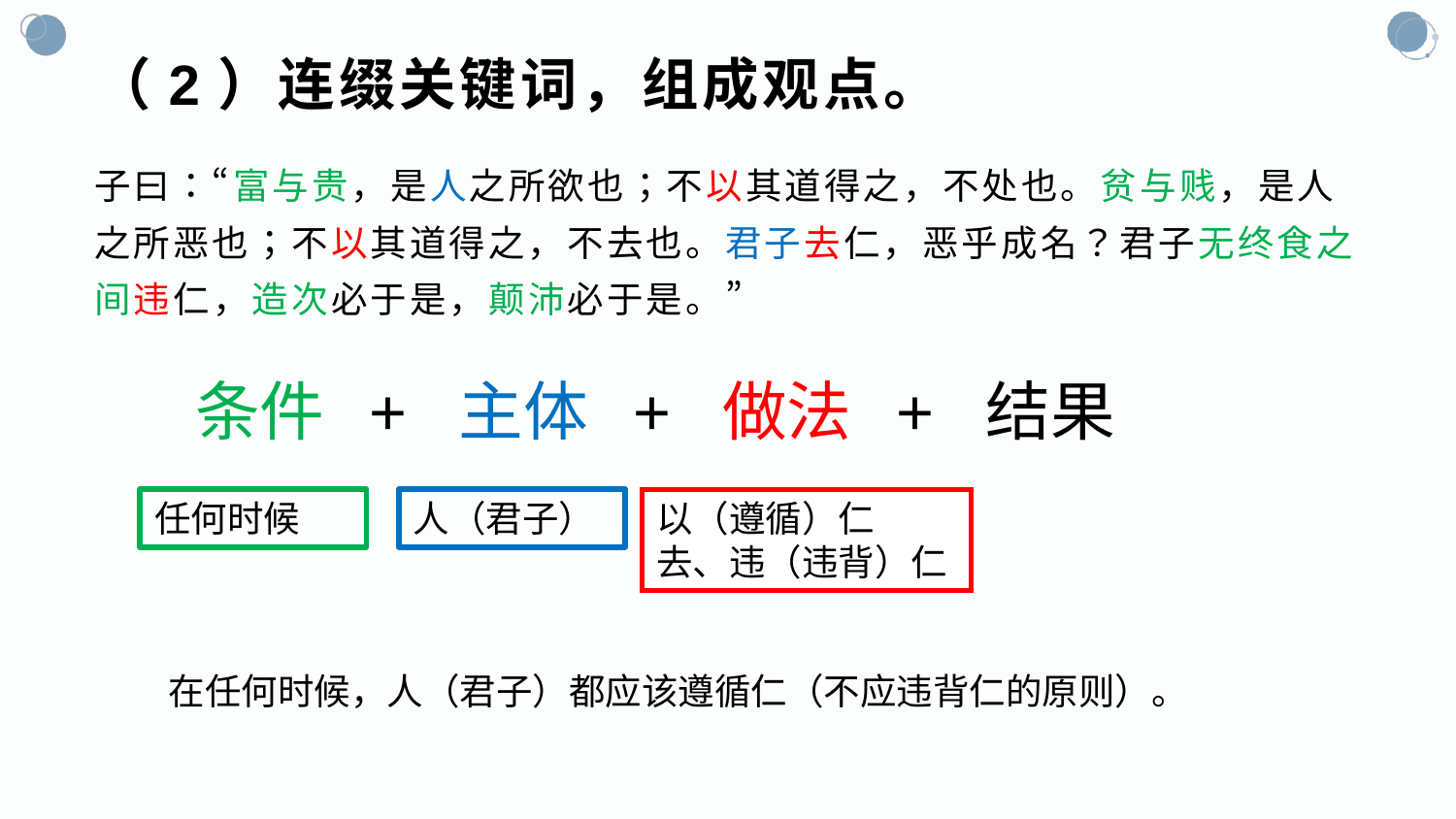

# （2）连缀关键词，组成观点。
子曰：“富与贵，是人之所欲也；不以其道得之，不处也。贫与贱，是人之所恶也；不以其道得之，不去也。君子去仁，恶乎成名？君子无终食之间违仁，造次必于是，颠沛必于是。”

条件  +  主体  +  做法  +  结果
任何时候
人（君子）
以（遵循）仁
去、违（违背）仁
在任何时候，人（君子）都应该遵循仁（不应违背仁的原则）。